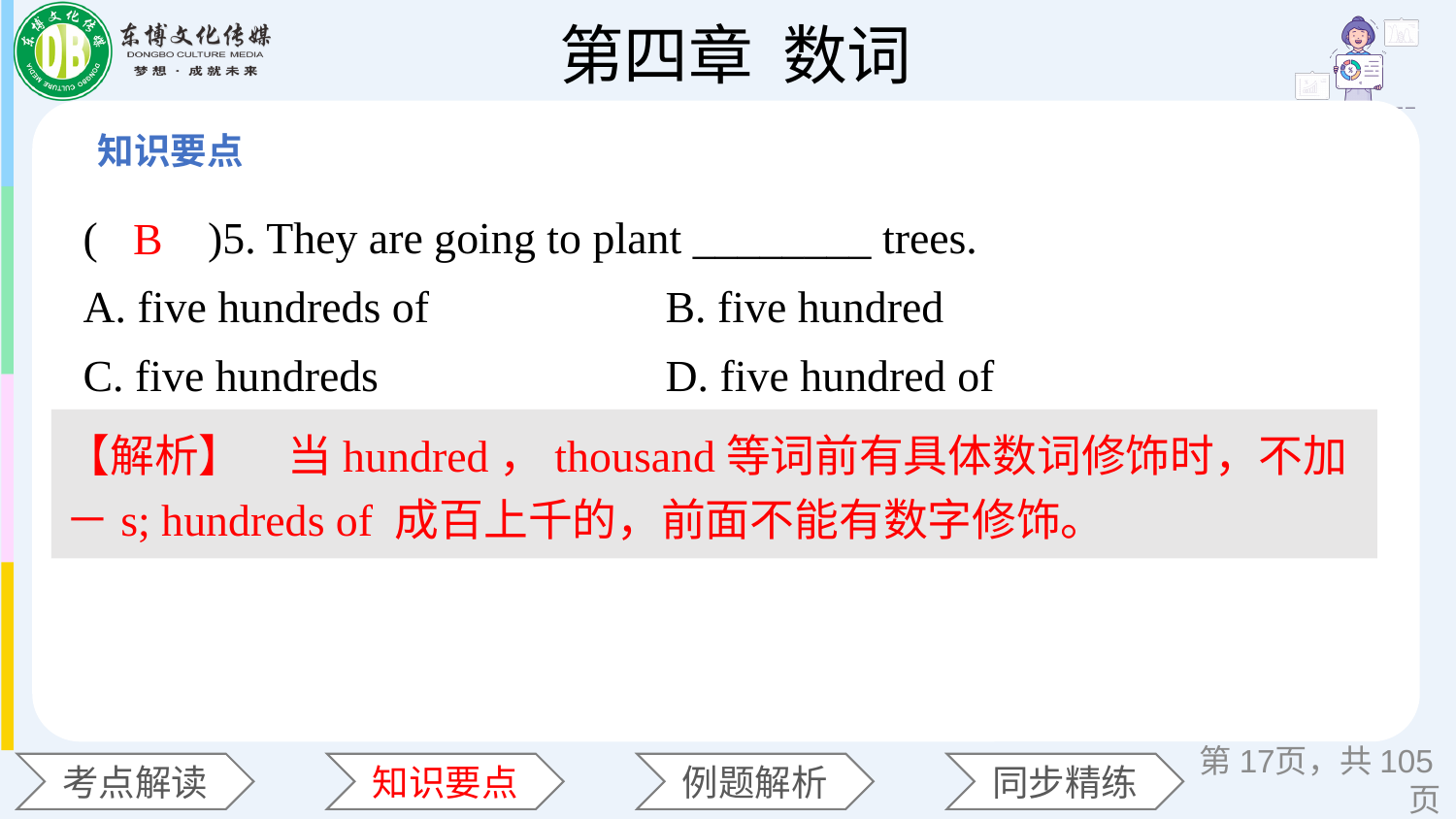

(　　)5. They are going to plant ________ trees.
A. five hundreds of    		B. five hundred
C. five hundreds    		D. five hundred of

B
【解析】　当hundred，thousand等词前有具体数词修饰时，不加
－s; hundreds of 成百上千的，前面不能有数字修饰。
第17页，共105页